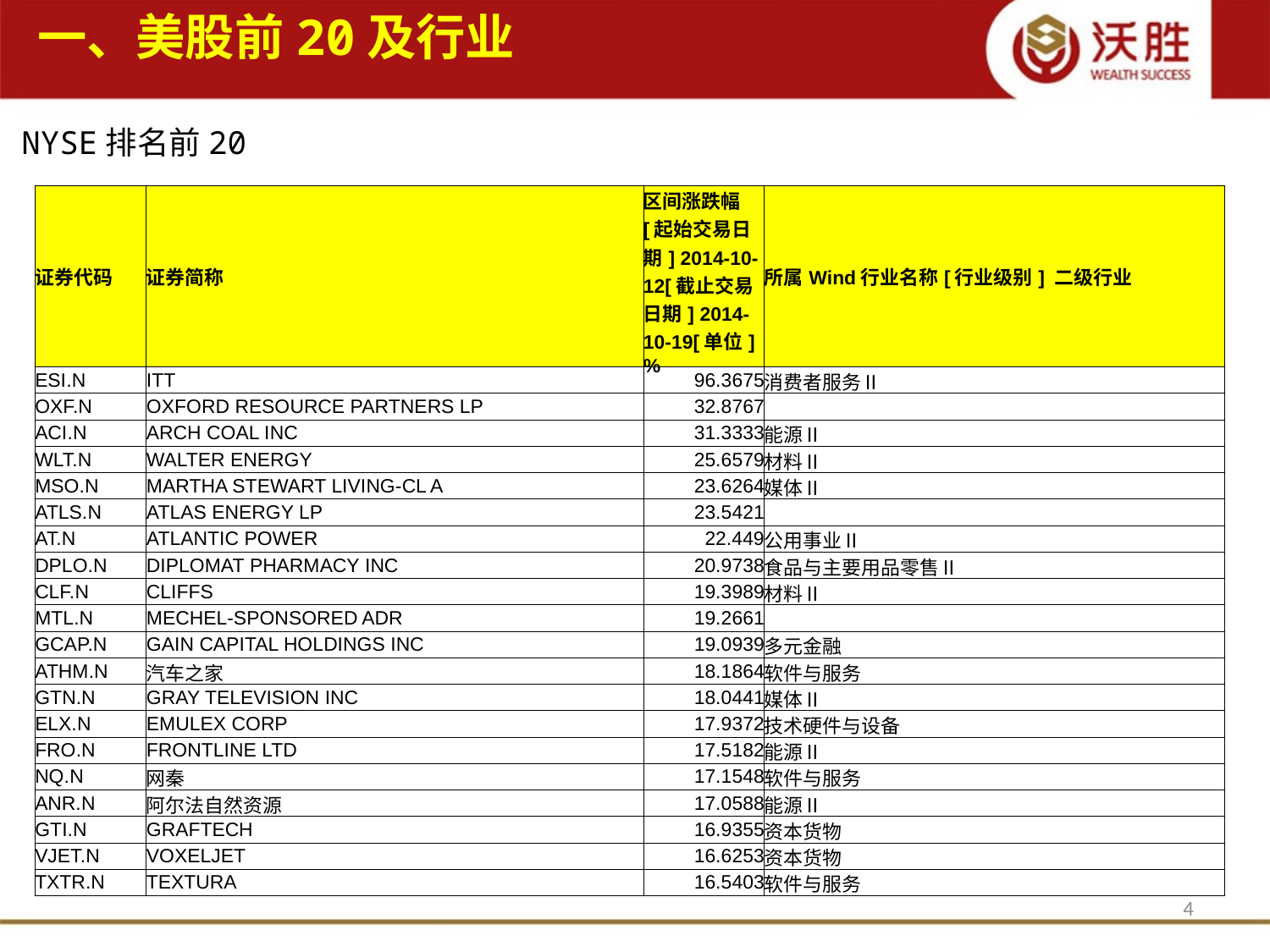

一、美股前20及行业

NYSE排名前20
| 证券代码 | 证券简称 | 区间涨跌幅[起始交易日期] 2014-10-12[截止交易日期] 2014-10-19[单位] % | 所属Wind行业名称[行业级别] 二级行业 |
| --- | --- | --- | --- |
| ESI.N | ITT | 96.3675 | 消费者服务Ⅱ |
| OXF.N | OXFORD RESOURCE PARTNERS LP | 32.8767 |  |
| ACI.N | ARCH COAL INC | 31.3333 | 能源Ⅱ |
| WLT.N | WALTER ENERGY | 25.6579 | 材料Ⅱ |
| MSO.N | MARTHA STEWART LIVING-CL A | 23.6264 | 媒体Ⅱ |
| ATLS.N | ATLAS ENERGY LP | 23.5421 |  |
| AT.N | ATLANTIC POWER | 22.449 | 公用事业Ⅱ |
| DPLO.N | DIPLOMAT PHARMACY INC | 20.9738 | 食品与主要用品零售Ⅱ |
| CLF.N | CLIFFS | 19.3989 | 材料Ⅱ |
| MTL.N | MECHEL-SPONSORED ADR | 19.2661 |  |
| GCAP.N | GAIN CAPITAL HOLDINGS INC | 19.0939 | 多元金融 |
| ATHM.N | 汽车之家 | 18.1864 | 软件与服务 |
| GTN.N | GRAY TELEVISION INC | 18.0441 | 媒体Ⅱ |
| ELX.N | EMULEX CORP | 17.9372 | 技术硬件与设备 |
| FRO.N | FRONTLINE LTD | 17.5182 | 能源Ⅱ |
| NQ.N | 网秦 | 17.1548 | 软件与服务 |
| ANR.N | 阿尔法自然资源 | 17.0588 | 能源Ⅱ |
| GTI.N | GRAFTECH | 16.9355 | 资本货物 |
| VJET.N | VOXELJET | 16.6253 | 资本货物 |
| TXTR.N | TEXTURA | 16.5403 | 软件与服务 |
4